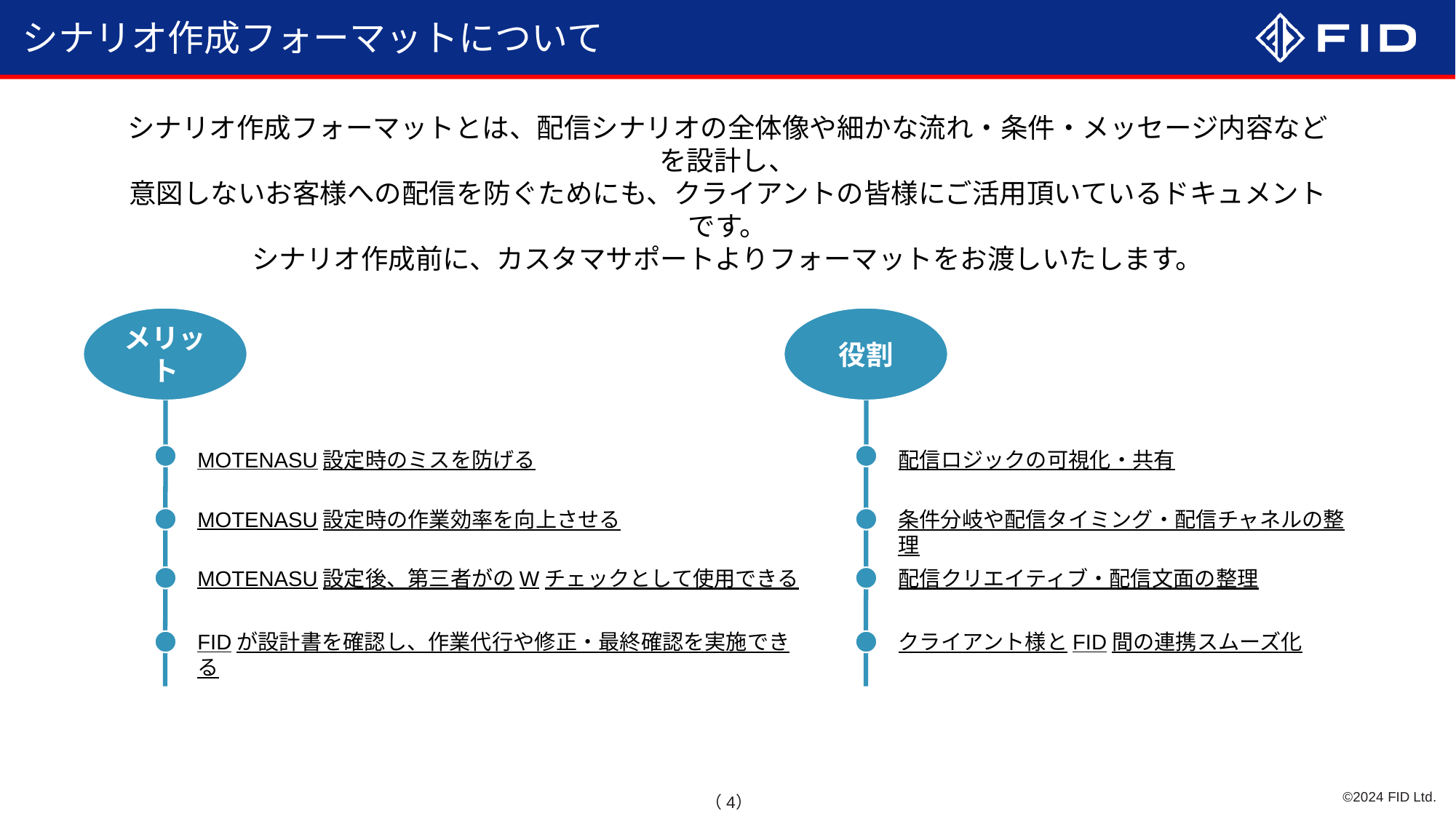

シナリオ作成フォーマットについて
シナリオ作成フォーマットとは、配信シナリオの全体像や細かな流れ・条件・メッセージ内容などを設計し、
意図しないお客様への配信を防ぐためにも、クライアントの皆様にご活用頂いているドキュメントです。
シナリオ作成前に、カスタマサポートよりフォーマットをお渡しいたします。
メリット
役割
MOTENASU設定時のミスを防げる
配信ロジックの可視化・共有

MOTENASU設定時の作業効率を向上させる
条件分岐や配信タイミング・配信チャネルの整理

MOTENASU設定後、第三者がのWチェックとして使用できる
配信クリエイティブ・配信文面の整理

FIDが設計書を確認し、作業代行や修正・最終確認を実施できる
クライアント様とFID間の連携スムーズ化